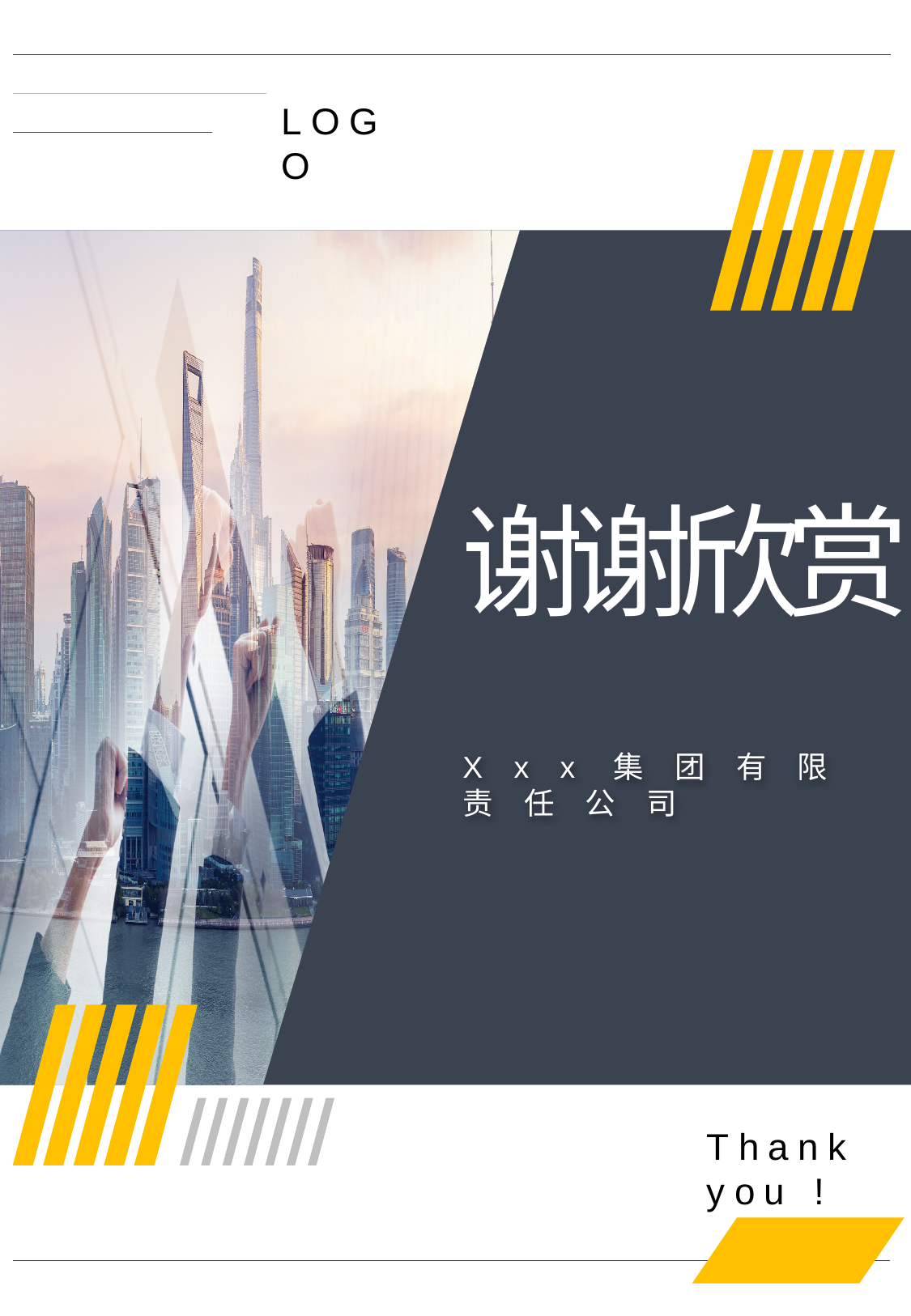

LOGO

谢
谢
欣
赏
Xxx集团有限责任公司

Thank you !